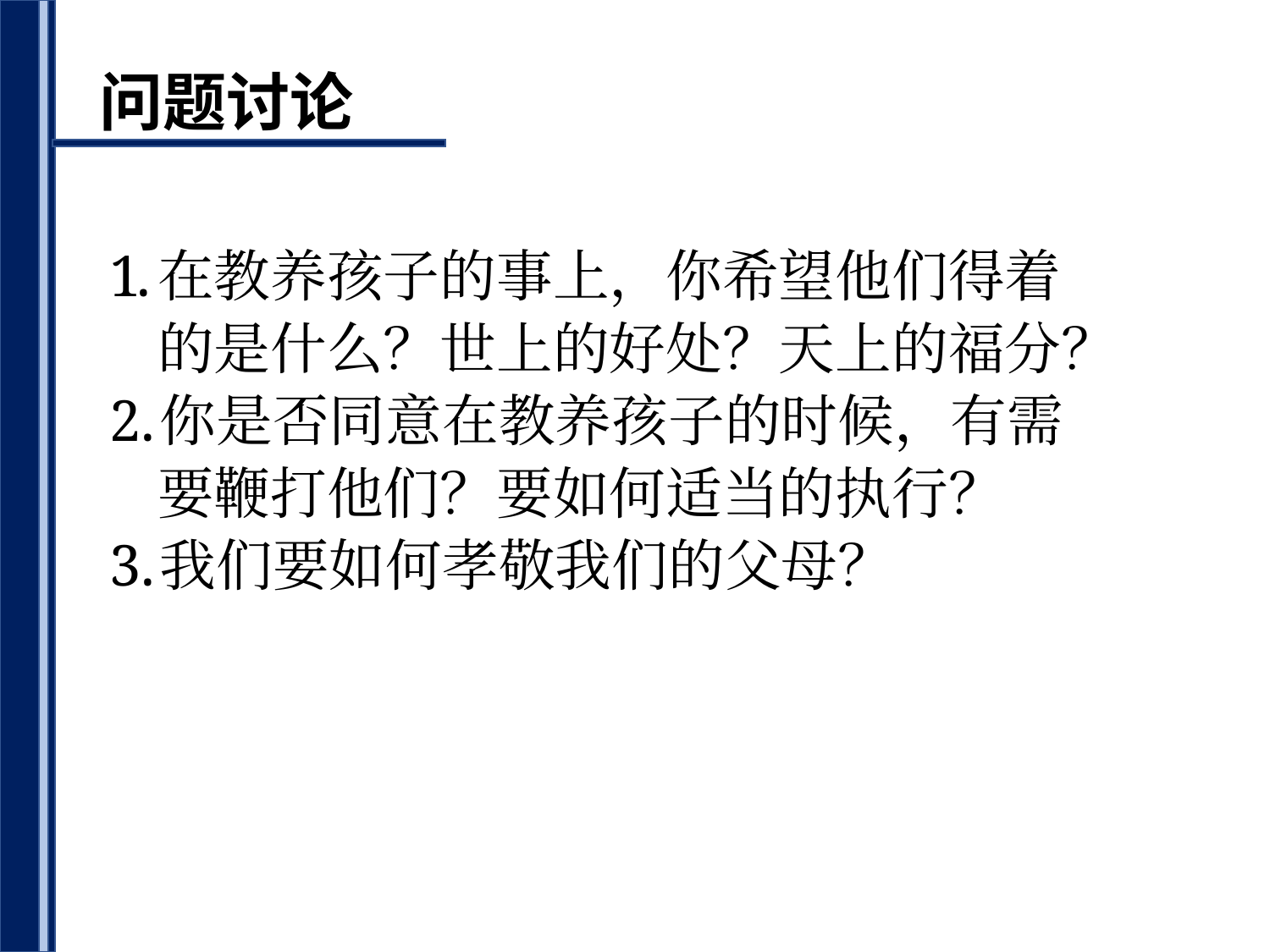

问题讨论

在教养孩子的事上，你希望他们得着的是什么？世上的好处？天上的福分？
你是否同意在教养孩子的时候，有需要鞭打他们？要如何适当的执行？
我们要如何孝敬我们的父母？